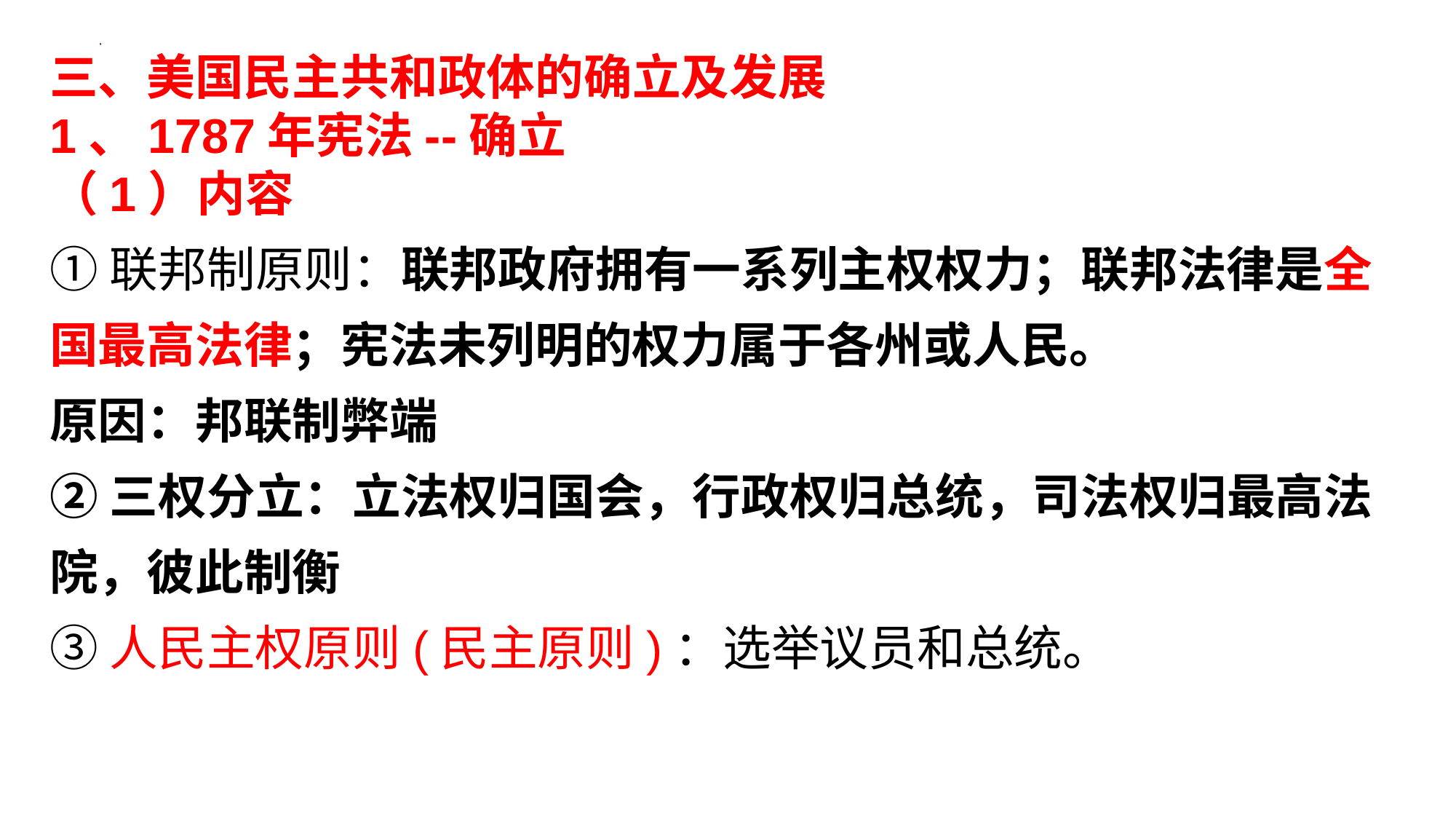

三、美国民主共和政体的确立及发展
1、1787年宪法--确立
（1）内容
①联邦制原则：联邦政府拥有一系列主权权力；联邦法律是全国最高法律；宪法未列明的权力属于各州或人民。
原因：邦联制弊端
②三权分立：立法权归国会，行政权归总统，司法权归最高法院，彼此制衡
③人民主权原则(民主原则)：选举议员和总统。